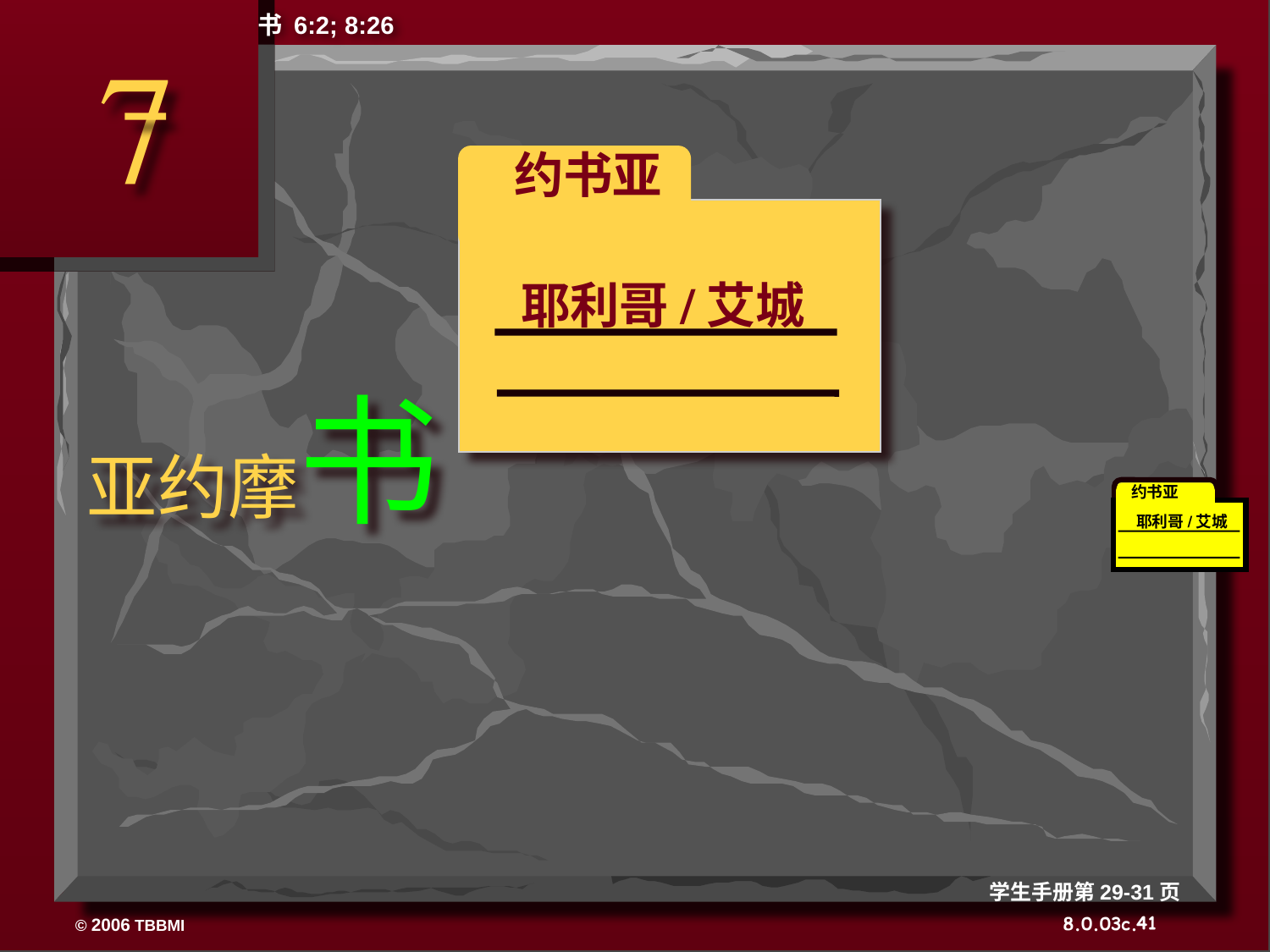

书 6:2; 8:26

7

   约书亚

耶利哥/艾城

亚约摩书

约书亚

耶利哥/艾城

学生手册第29-31页
41